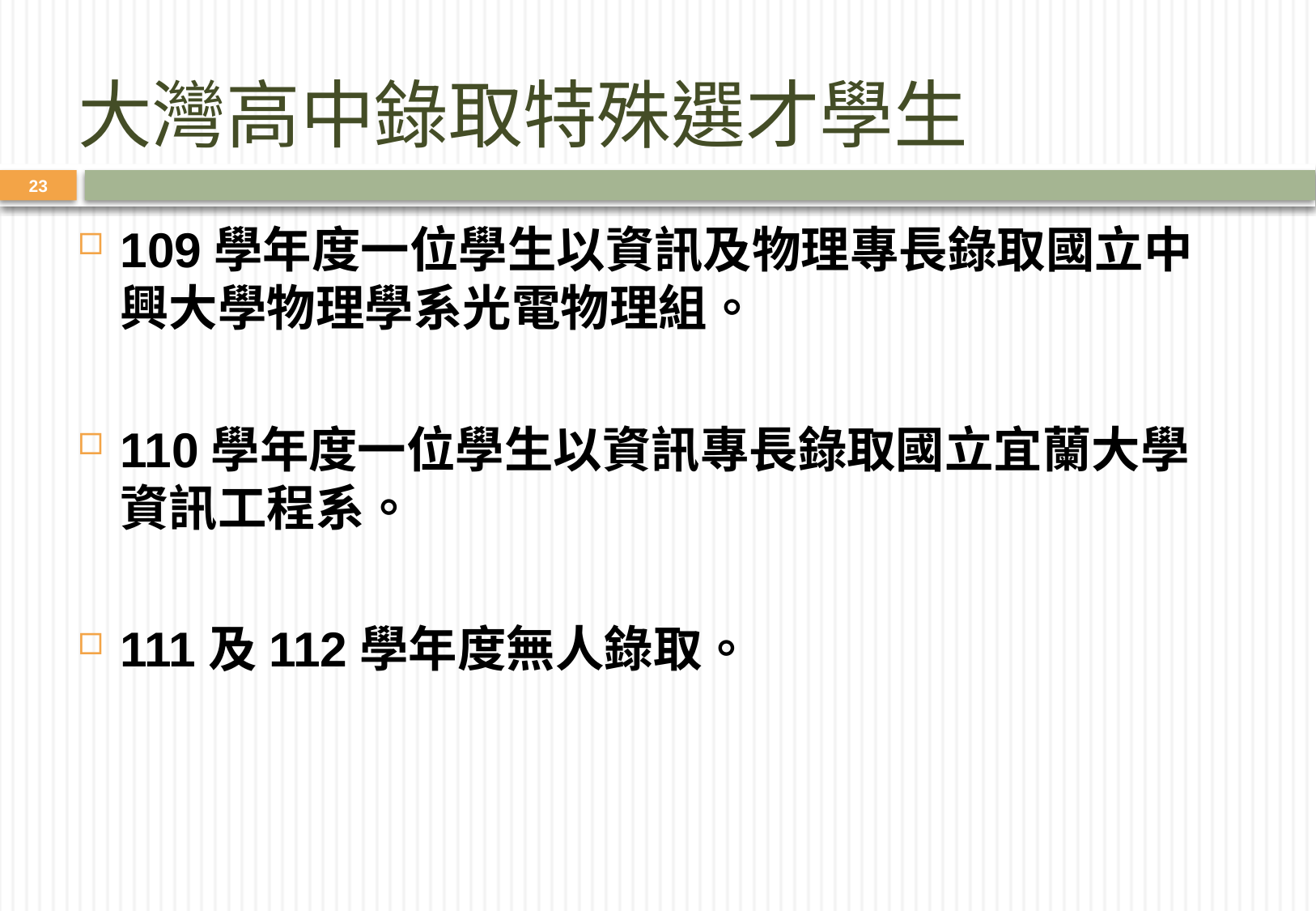

# 大灣高中錄取特殊選才學生
23
109學年度一位學生以資訊及物理專長錄取國立中興大學物理學系光電物理組。

110學年度一位學生以資訊專長錄取國立宜蘭大學資訊工程系。

111及112學年度無人錄取。